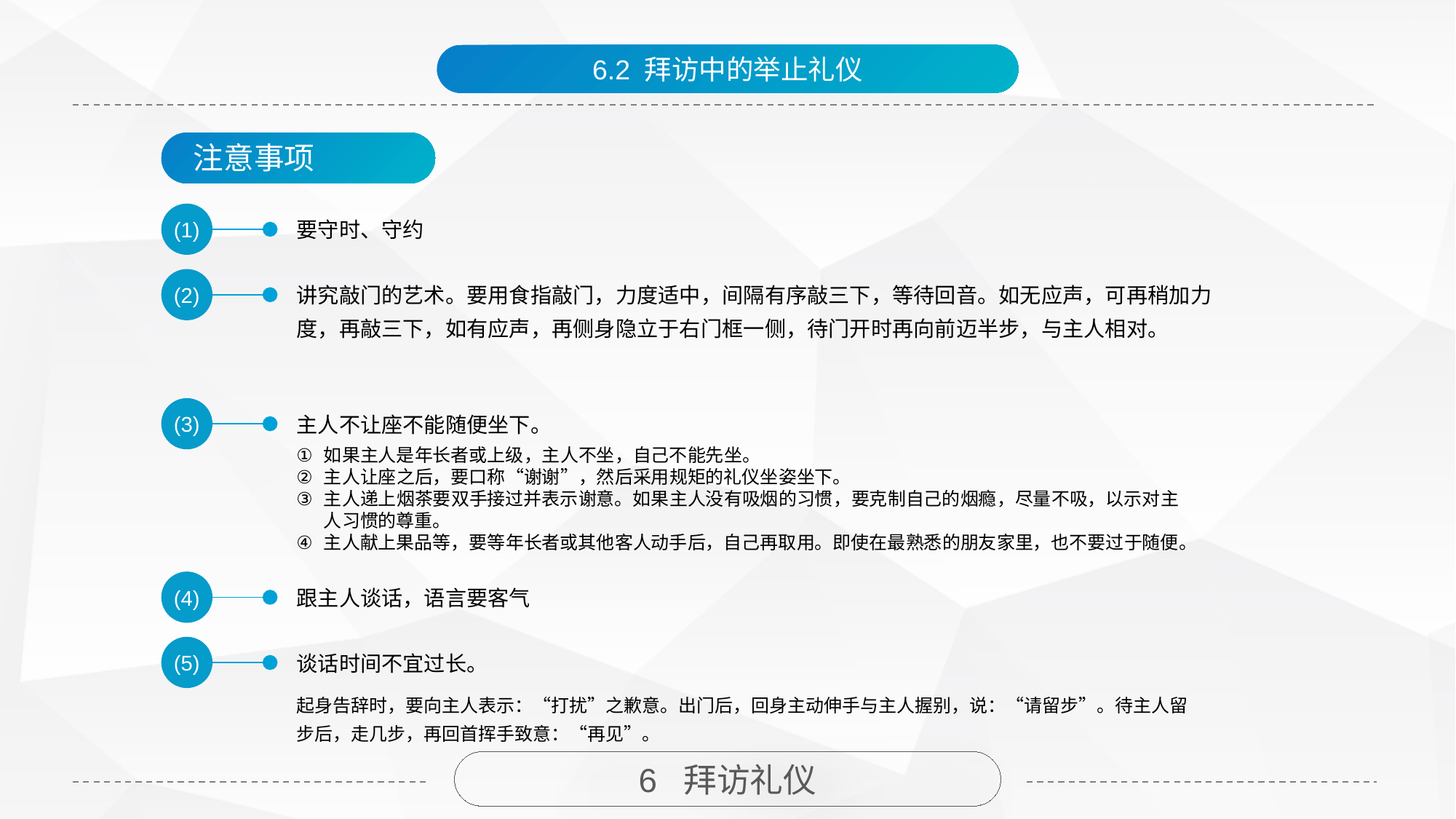

6.2 拜访中的举止礼仪

注意事项
(1)
要守时、守约
(2)
讲究敲门的艺术。要用食指敲门，力度适中，间隔有序敲三下，等待回音。如无应声，可再稍加力度，再敲三下，如有应声，再侧身隐立于右门框一侧，待门开时再向前迈半步，与主人相对。
(3)
主人不让座不能随便坐下。
如果主人是年长者或上级，主人不坐，自己不能先坐。
主人让座之后，要口称“谢谢”，然后采用规矩的礼仪坐姿坐下。
主人递上烟茶要双手接过并表示谢意。如果主人没有吸烟的习惯，要克制自己的烟瘾，尽量不吸，以示对主人习惯的尊重。
主人献上果品等，要等年长者或其他客人动手后，自己再取用。即使在最熟悉的朋友家里，也不要过于随便。
(4)
跟主人谈话，语言要客气
(5)
谈话时间不宜过长。
起身告辞时，要向主人表示：“打扰”之歉意。出门后，回身主动伸手与主人握别，说：“请留步”。待主人留步后，走几步，再回首挥手致意：“再见”。
6  拜访礼仪